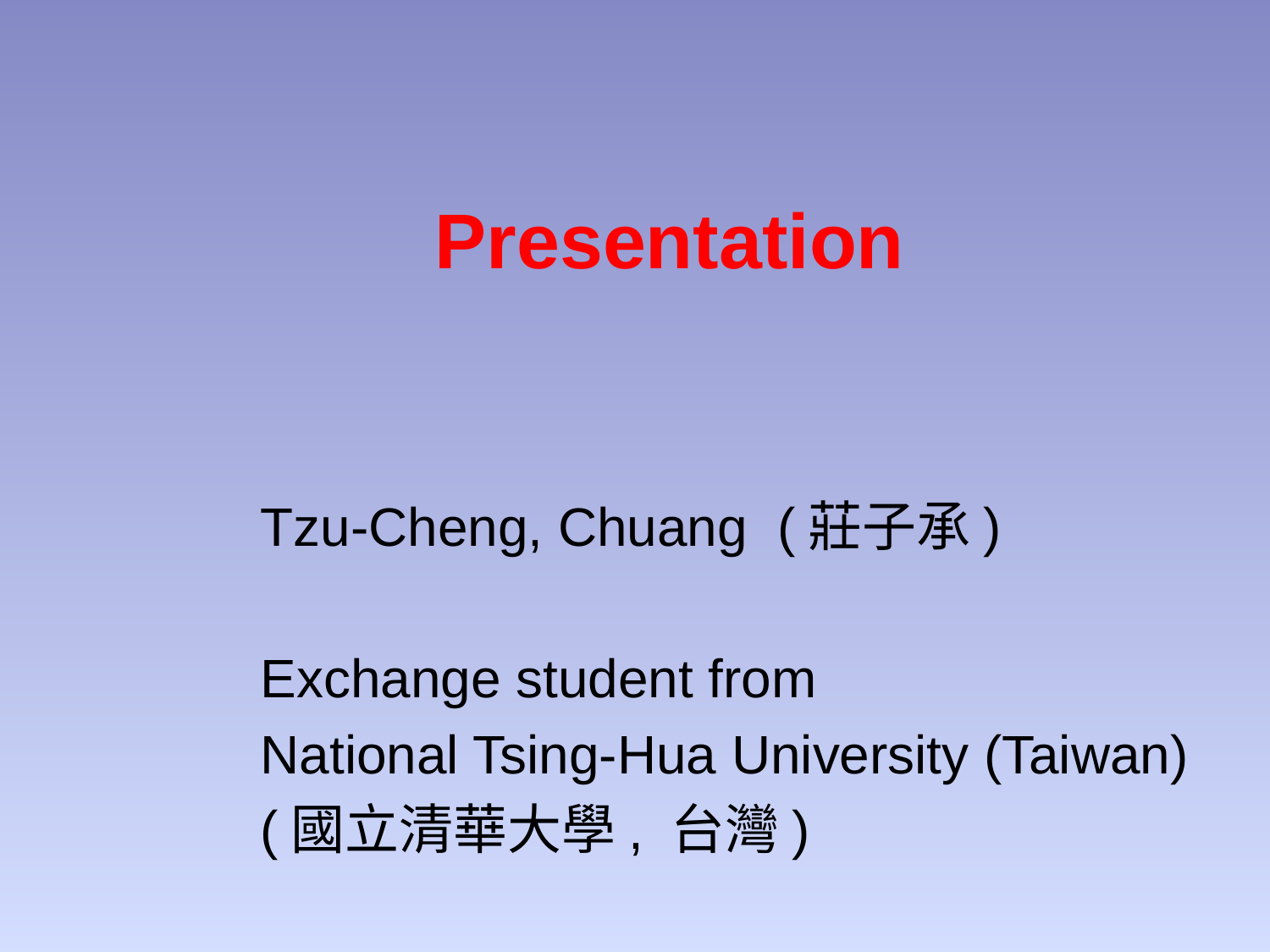

# Presentation
Tzu-Cheng, Chuang  (莊子承)

Exchange student from
National Tsing-Hua University (Taiwan)
(國立清華大學, 台灣)